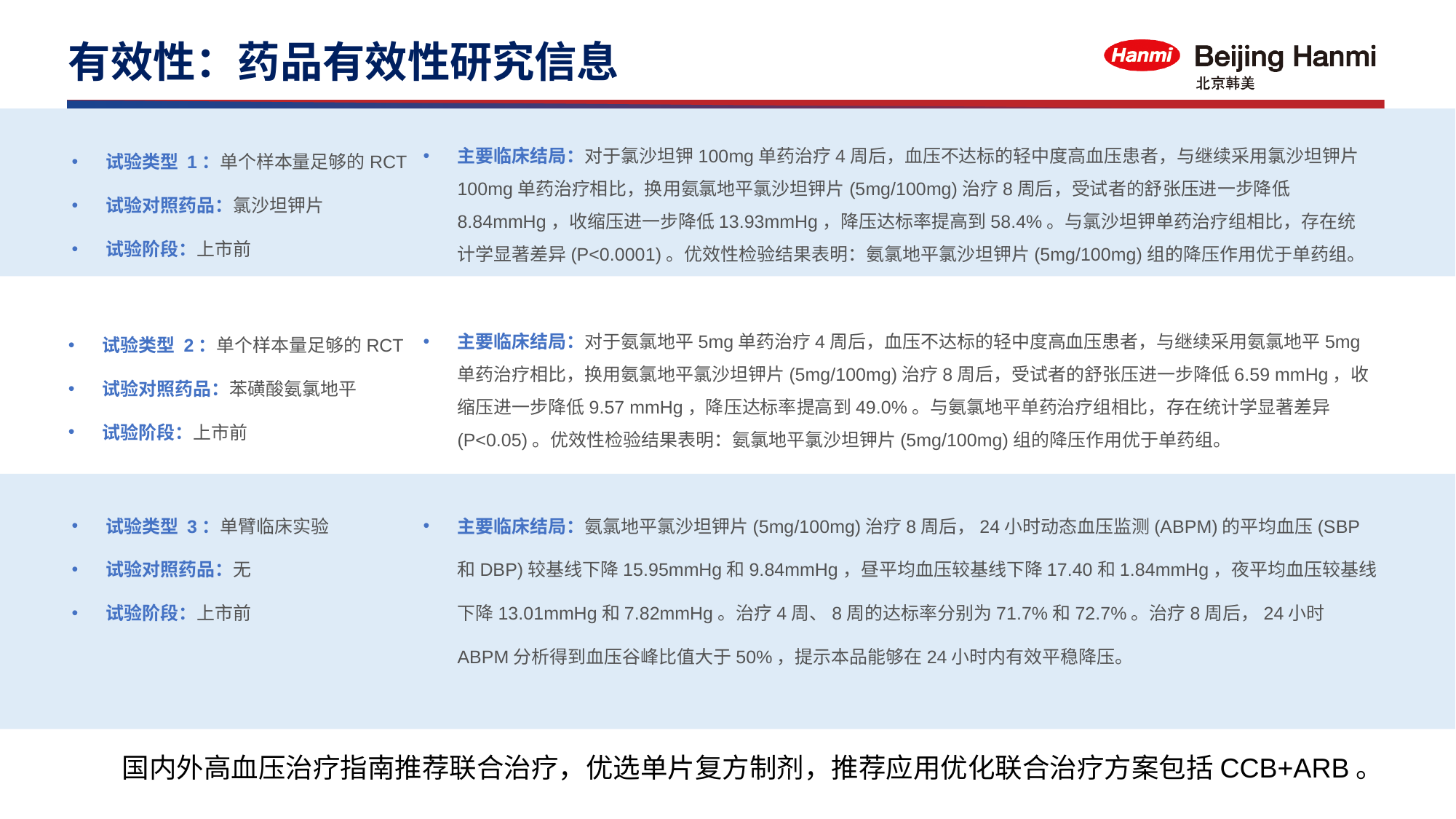

# 有效性：药品有效性研究信息

试验类型 1：单个样本量足够的RCT
试验对照药品：氯沙坦钾片
试验阶段：上市前
主要临床结局：对于氯沙坦钾100mg单药治疗4周后，血压不达标的轻中度高血压患者，与继续采用氯沙坦钾片100mg单药治疗相比，换用氨氯地平氯沙坦钾片(5mg/100mg)治疗8周后，受试者的舒张压进一步降低8.84mmHg，收缩压进一步降低13.93mmHg，降压达标率提高到58.4%。与氯沙坦钾单药治疗组相比，存在统计学显著差异(P<0.0001)。优效性检验结果表明：氨氯地平氯沙坦钾片(5mg/100mg)组的降压作用优于单药组。
试验类型 2：单个样本量足够的RCT
试验对照药品：苯磺酸氨氯地平
试验阶段：上市前

主要临床结局：对于氨氯地平5mg单药治疗4周后，血压不达标的轻中度高血压患者，与继续采用氨氯地平5mg单药治疗相比，换用氨氯地平氯沙坦钾片(5mg/100mg)治疗8周后，受试者的舒张压进一步降低6.59 mmHg，收缩压进一步降低9.57 mmHg，降压达标率提高到49.0%。与氨氯地平单药治疗组相比，存在统计学显著差异(P<0.05)。优效性检验结果表明：氨氯地平氯沙坦钾片(5mg/100mg)组的降压作用优于单药组。

试验类型 3：单臂临床实验
试验对照药品：无
试验阶段：上市前

主要临床结局：氨氯地平氯沙坦钾片(5mg/100mg)治疗8周后，24小时动态血压监测(ABPM)的平均血压(SBP和DBP)较基线下降15.95mmHg和9.84mmHg，昼平均血压较基线下降17.40和1.84mmHg，夜平均血压较基线下降13.01mmHg和7.82mmHg。治疗4周、8周的达标率分别为71.7%和72.7%。治疗8周后，24小时ABPM分析得到血压谷峰比值大于50%，提示本品能够在24小时内有效平稳降压。
国内外高血压治疗指南推荐联合治疗，优选单片复方制剂，推荐应用优化联合治疗方案包括CCB+ARB。